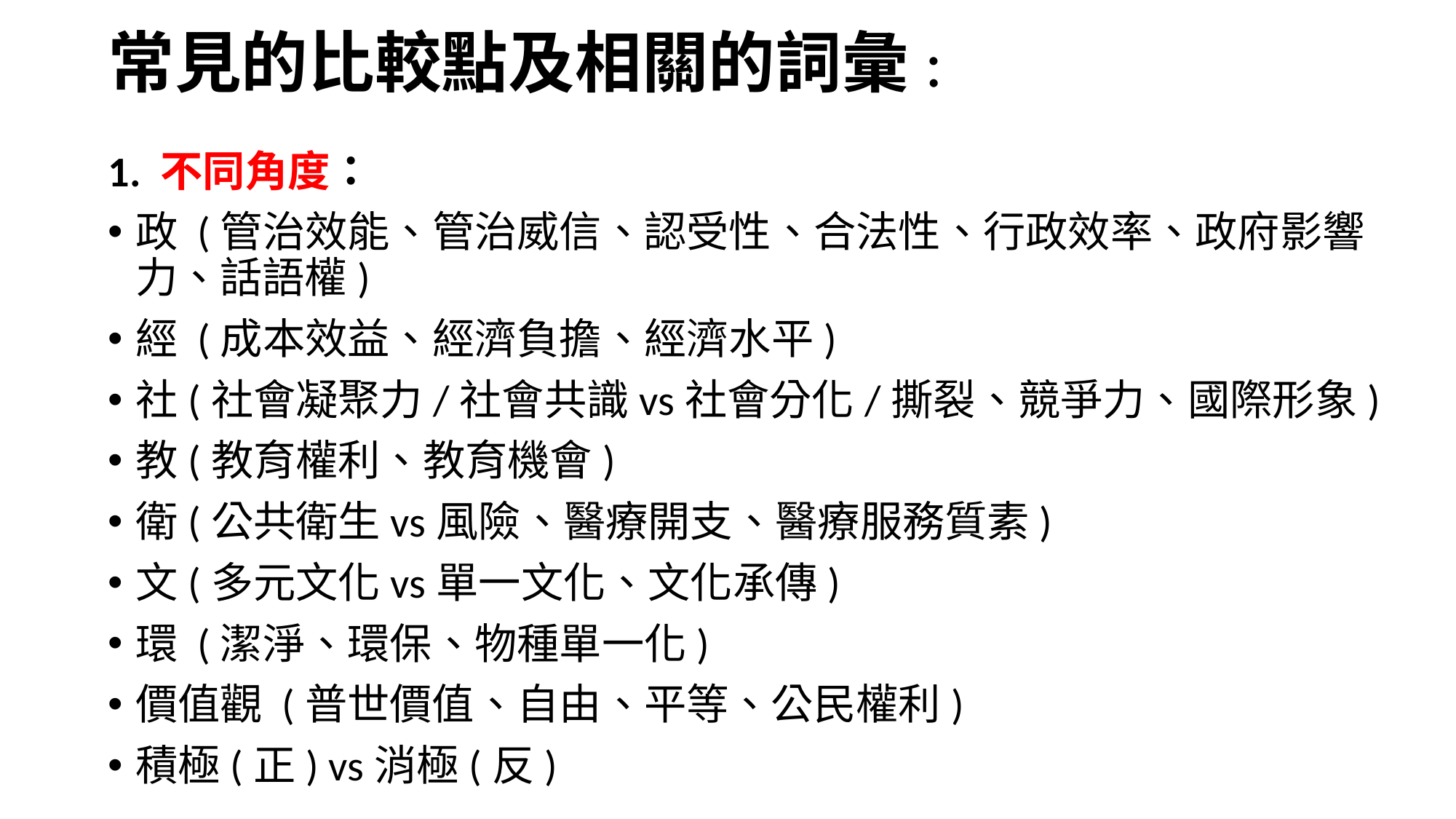

# 常見的比較點及相關的詞彙:
1. 不同角度：
政 (管治效能、管治威信、認受性、合法性、行政效率、政府影響力、話語權)
經 (成本效益、經濟負擔、經濟水平)
社(社會凝聚力/社會共識vs社會分化/撕裂、競爭力、國際形象)
教(教育權利、教育機會)
衛(公共衛生vs風險、醫療開支、醫療服務質素)
文(多元文化vs單一文化、文化承傳)
環 (潔淨、環保、物種單一化)
價值觀 (普世價值、自由、平等、公民權利)
積極(正) vs消極(反)